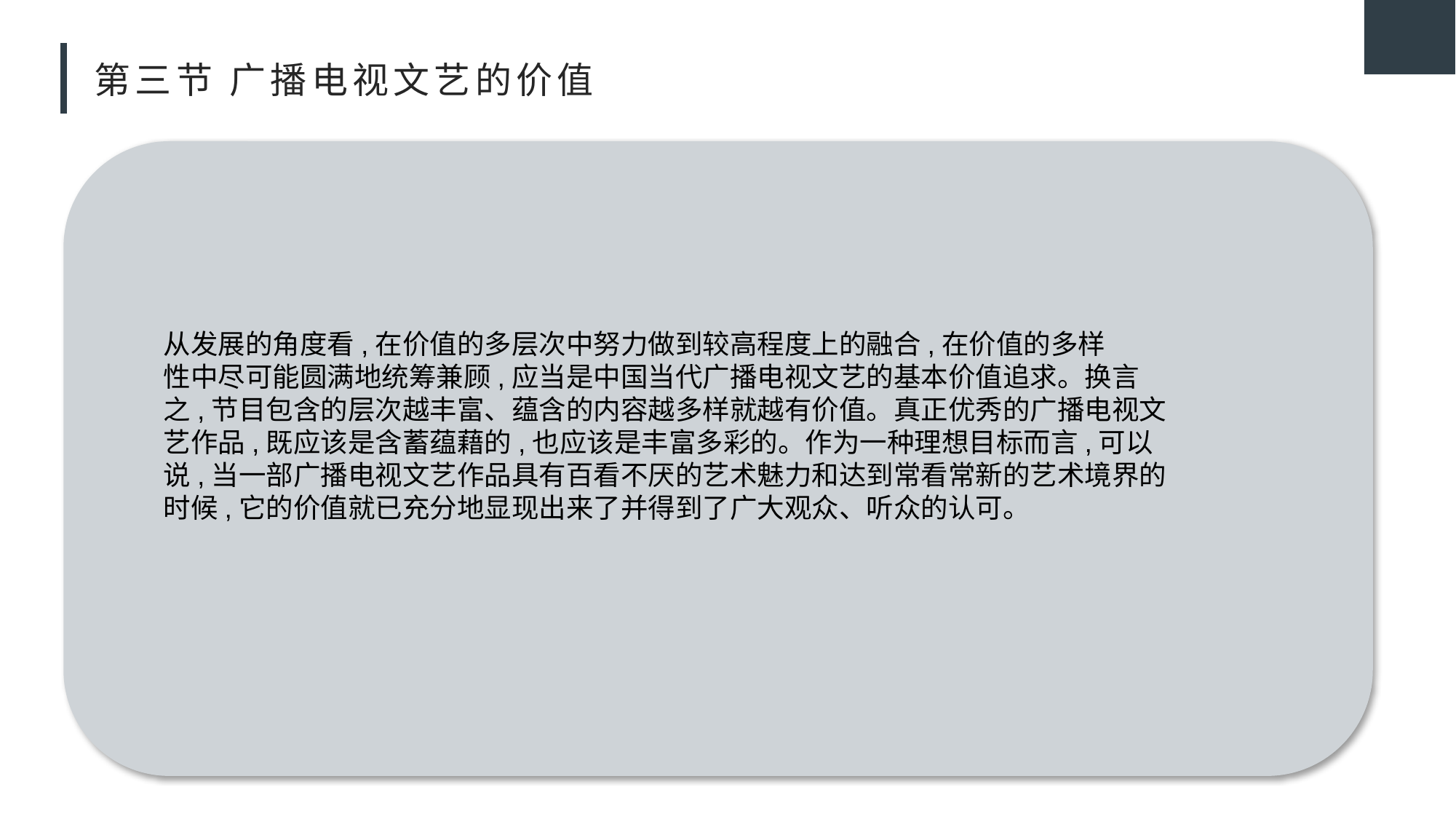

# 第三节 广播电视文艺的价值

从发展的角度看,在价值的多层次中努力做到较高程度上的融合,在价值的多样
性中尽可能圆满地统筹兼顾,应当是中国当代广播电视文艺的基本价值追求。换言
之,节目包含的层次越丰富、蕴含的内容越多样就越有价值。真正优秀的广播电视文
艺作品,既应该是含蓄蕴藉的,也应该是丰富多彩的。作为一种理想目标而言,可以
说,当一部广播电视文艺作品具有百看不厌的艺术魅力和达到常看常新的艺术境界的
时候,它的价值就已充分地显现出来了并得到了广大观众、听众的认可。